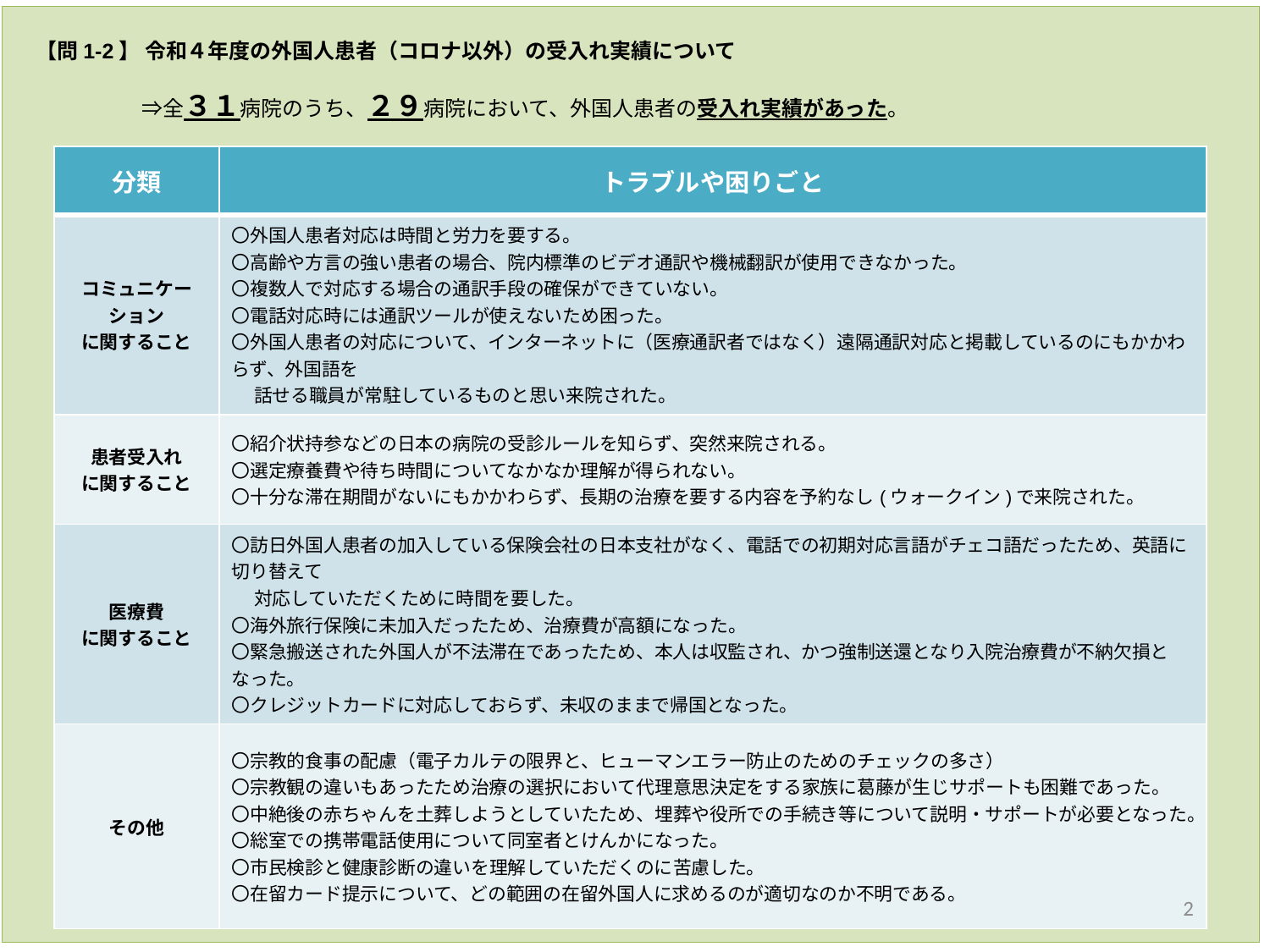

【問1-2】 令和４年度の外国人患者（コロナ以外）の受入れ実績について

　　　　　　⇒全３１病院のうち、２９病院において、外国人患者の受入れ実績があった。

| 分類 | トラブルや困りごと |
| --- | --- |
| コミュニケーション に関すること | 〇外国人患者対応は時間と労力を要する。 〇高齢や方言の強い患者の場合、院内標準のビデオ通訳や機械翻訳が使用できなかった。 〇複数人で対応する場合の通訳手段の確保ができていない。 〇電話対応時には通訳ツールが使えないため困った。 〇外国人患者の対応について、インターネットに（医療通訳者ではなく）遠隔通訳対応と掲載しているのにもかかわらず、外国語を 　 話せる職員が常駐しているものと思い来院された。 |
| 患者受入れ に関すること | 〇紹介状持参などの日本の病院の受診ルールを知らず、突然来院される。 〇選定療養費や待ち時間についてなかなか理解が得られない。 〇十分な滞在期間がないにもかかわらず、長期の治療を要する内容を予約なし(ウォークイン)で来院された。 |
| 医療費 に関すること | 〇訪日外国人患者の加入している保険会社の日本支社がなく、電話での初期対応言語がチェコ語だったため、英語に切り替えて 　 対応していただくために時間を要した。 〇海外旅行保険に未加入だったため、治療費が高額になった。 〇緊急搬送された外国人が不法滞在であったため、本人は収監され、かつ強制送還となり入院治療費が不納欠損となった。 〇クレジットカードに対応しておらず、未収のままで帰国となった。 |
| その他 | 〇宗教的食事の配慮（電子カルテの限界と、ヒューマンエラー防止のためのチェックの多さ） 〇宗教観の違いもあったため治療の選択において代理意思決定をする家族に葛藤が生じサポートも困難であった。 〇中絶後の赤ちゃんを土葬しようとしていたため、埋葬や役所での手続き等について説明・サポートが必要となった。 〇総室での携帯電話使用について同室者とけんかになった。 〇市民検診と健康診断の違いを理解していただくのに苦慮した。 〇在留カード提示について、どの範囲の在留外国人に求めるのが適切なのか不明である。 |
2